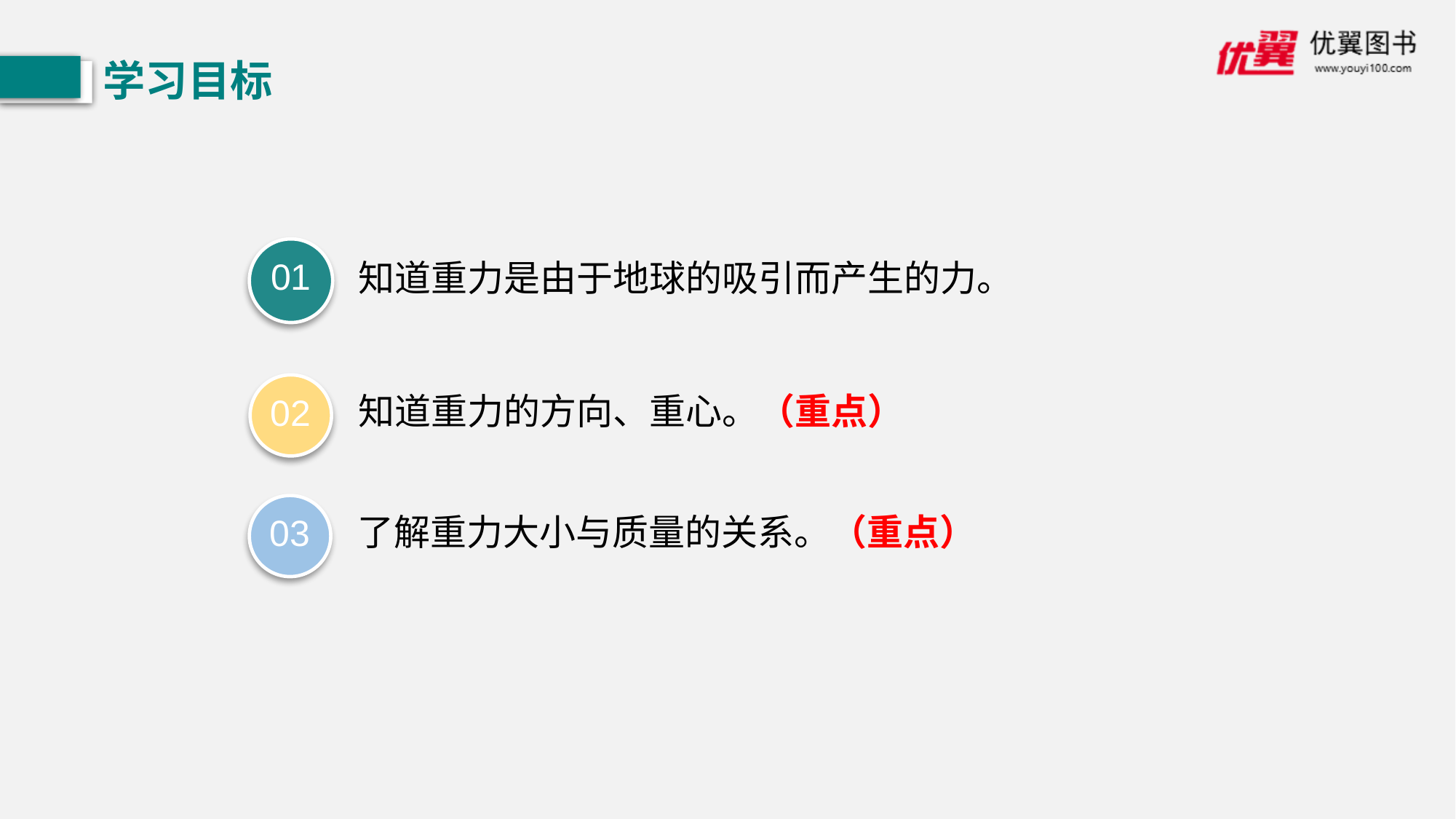

学习目标

01
知道重力是由于地球的吸引而产生的力。

02
知道重力的方向、重心。（重点）

03
了解重力大小与质量的关系。（重点）